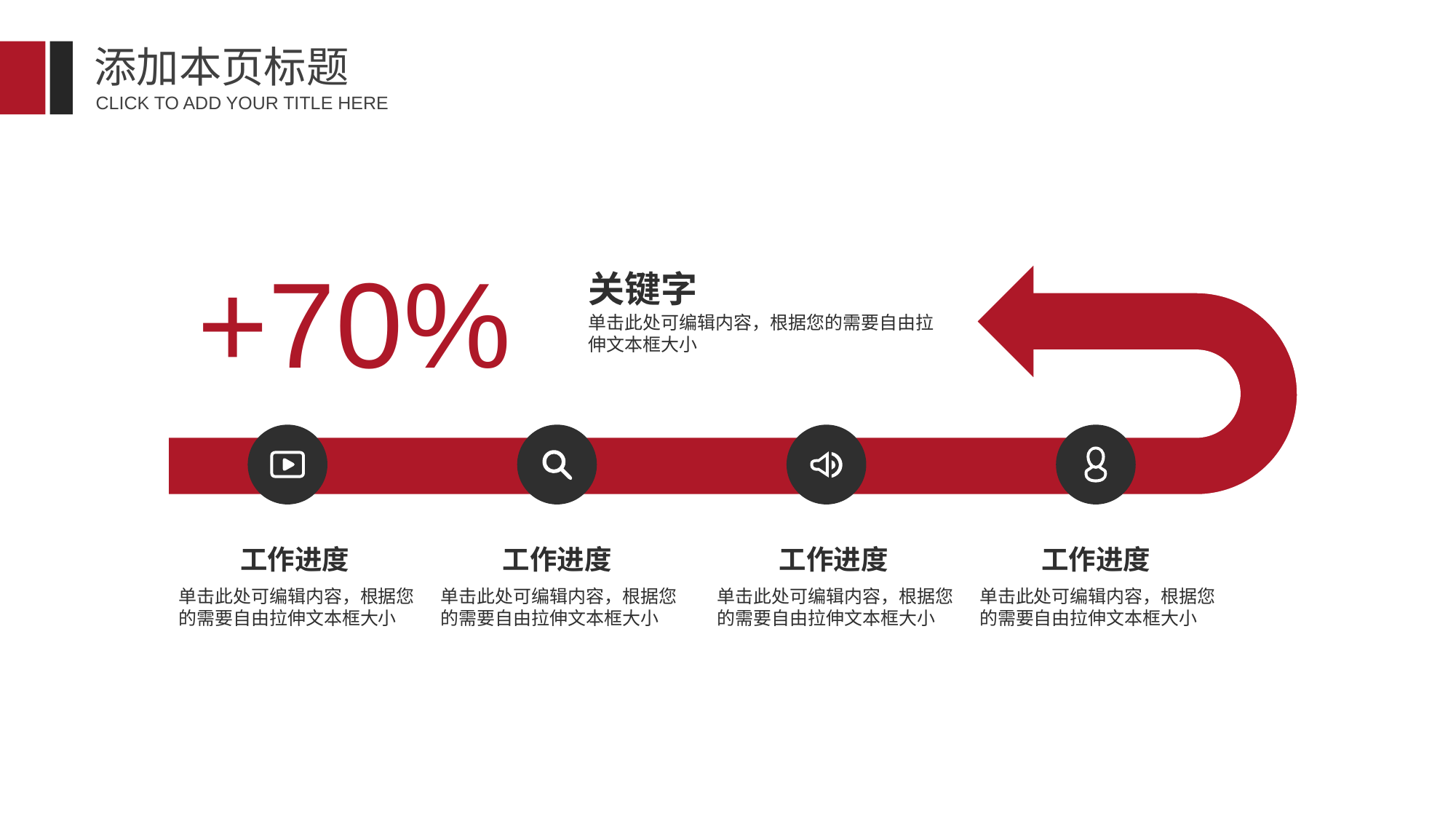

添加本页标题
CLICK TO ADD YOUR TITLE HERE

+70%
关键字
单击此处可编辑内容，根据您的需要自由拉伸文本框大小

工作进度
工作进度
工作进度
工作进度
单击此处可编辑内容，根据您的需要自由拉伸文本框大小
单击此处可编辑内容，根据您的需要自由拉伸文本框大小
单击此处可编辑内容，根据您的需要自由拉伸文本框大小
单击此处可编辑内容，根据您的需要自由拉伸文本框大小